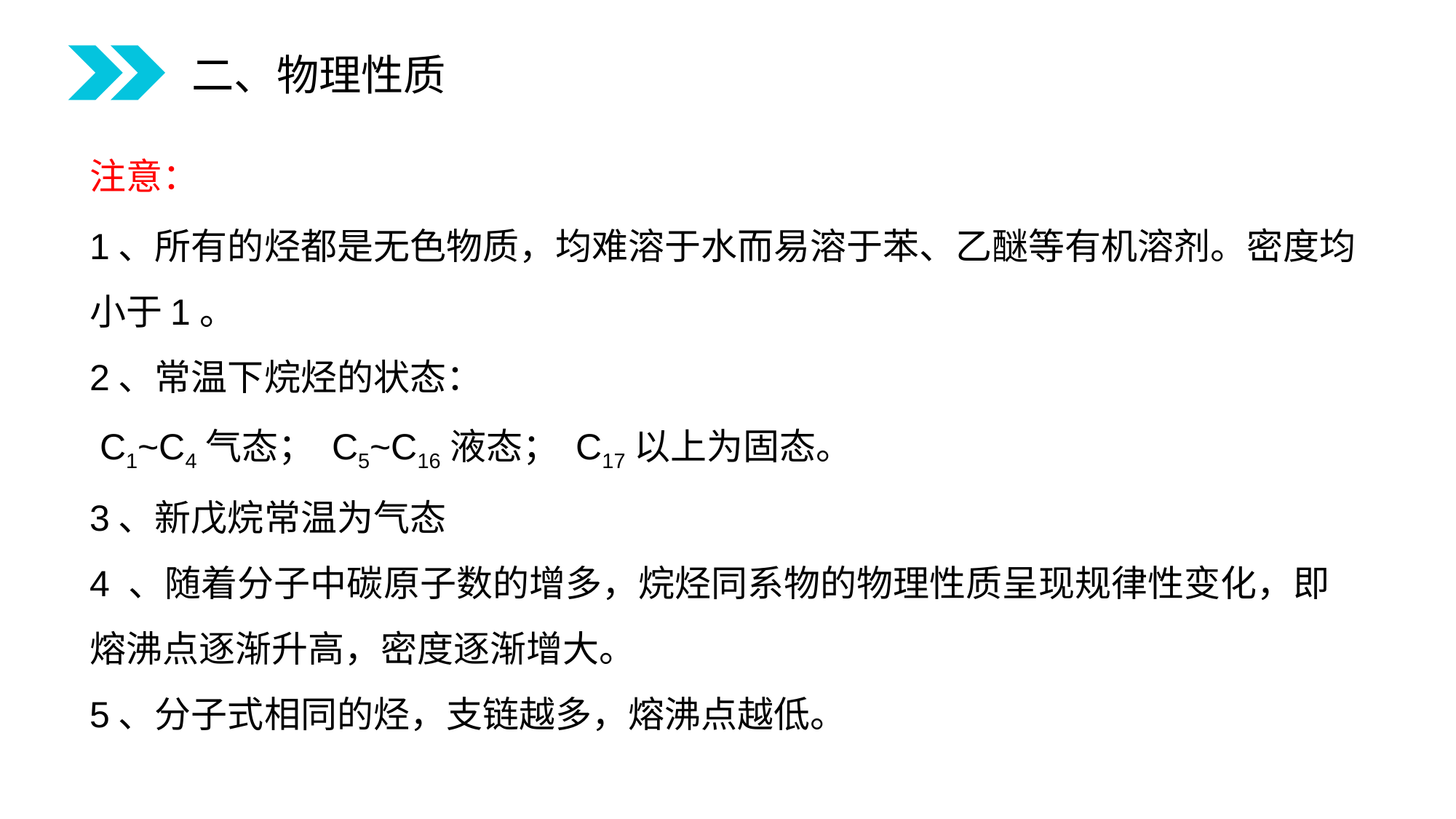

二、物理性质
注意：
1、所有的烃都是无色物质，均难溶于水而易溶于苯、乙醚等有机溶剂。密度均小于1。
2、常温下烷烃的状态：
 C1~C4气态； C5~C16液态； C17以上为固态。
3、新戊烷常温为气态
4 、随着分子中碳原子数的增多，烷烃同系物的物理性质呈现规律性变化，即熔沸点逐渐升高，密度逐渐增大。
5、分子式相同的烃，支链越多，熔沸点越低。